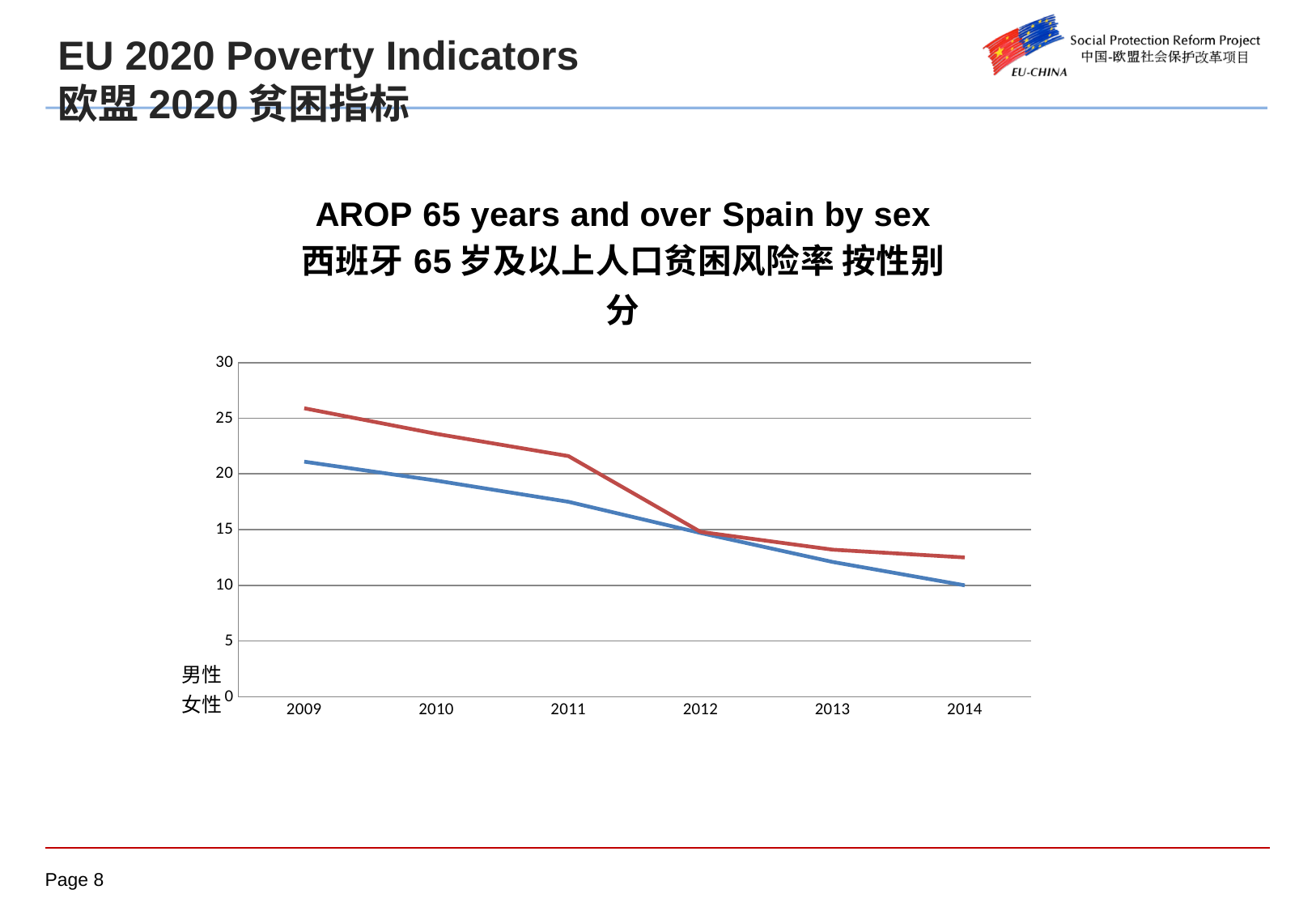

EU 2020 Poverty Indicators
欧盟2020贫困指标

### Chart: AROP 65 years and over Spain by sex
西班牙65岁及以上人口贫困风险率 按性别分

| Category | Males | Females |
|---|---|---|
| 2009.0 | 21.1 | 25.9 |
| 2010.0 | 19.4 | 23.6 |
| 2011.0 | 17.5 | 21.6 |
| 2012.0 | 14.7 | 14.8 |
| 2013.0 | 12.1 | 13.2 |
| 2014.0 | 10.0 | 12.5 |
男性
女性